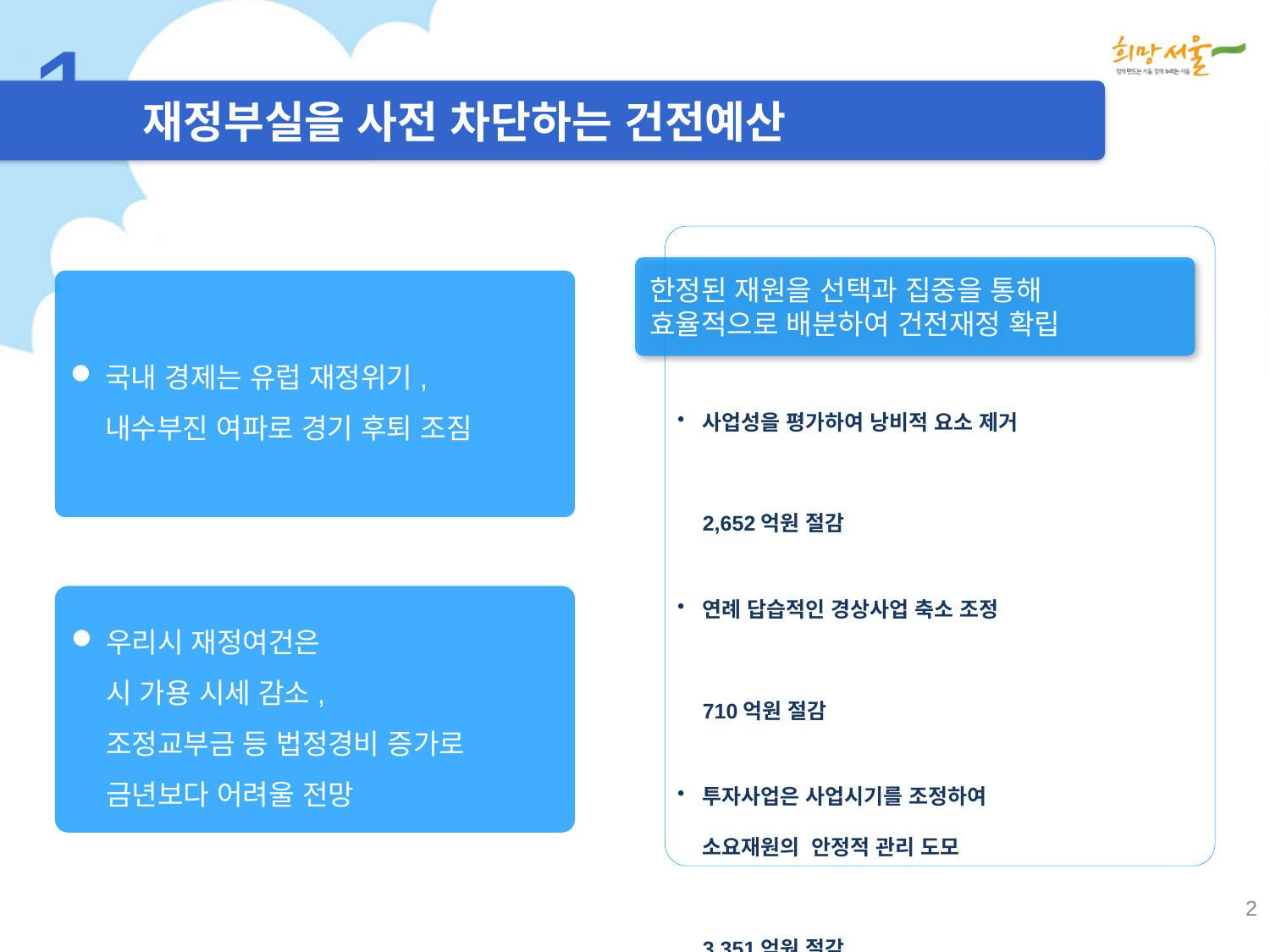

1
재정부실을 사전 차단하는 건전예산

한정된 재원을 선택과 집중을 통해
효율적으로 배분하여 건전재정 확립
사업성을 평가하여 낭비적 요소 제거	2,652억원 절감
연례 답습적인 경상사업 축소 조정	710억원 절감
투자사업은 사업시기를 조정하여
소요재원의  안정적 관리 도모	3,351억원 절감
기본경비 10%(9억원) 및 시책업무추진비
10% 삭감(4억원),  출연기관 출연금 5% 삭감 등
행정운영경비 최대한 절감
국내 경제는 유럽 재정위기,
내수부진 여파로 경기 후퇴 조짐
우리시 재정여건은
시 가용 시세 감소,
조정교부금 등 법정경비 증가로
금년보다 어려울 전망
2